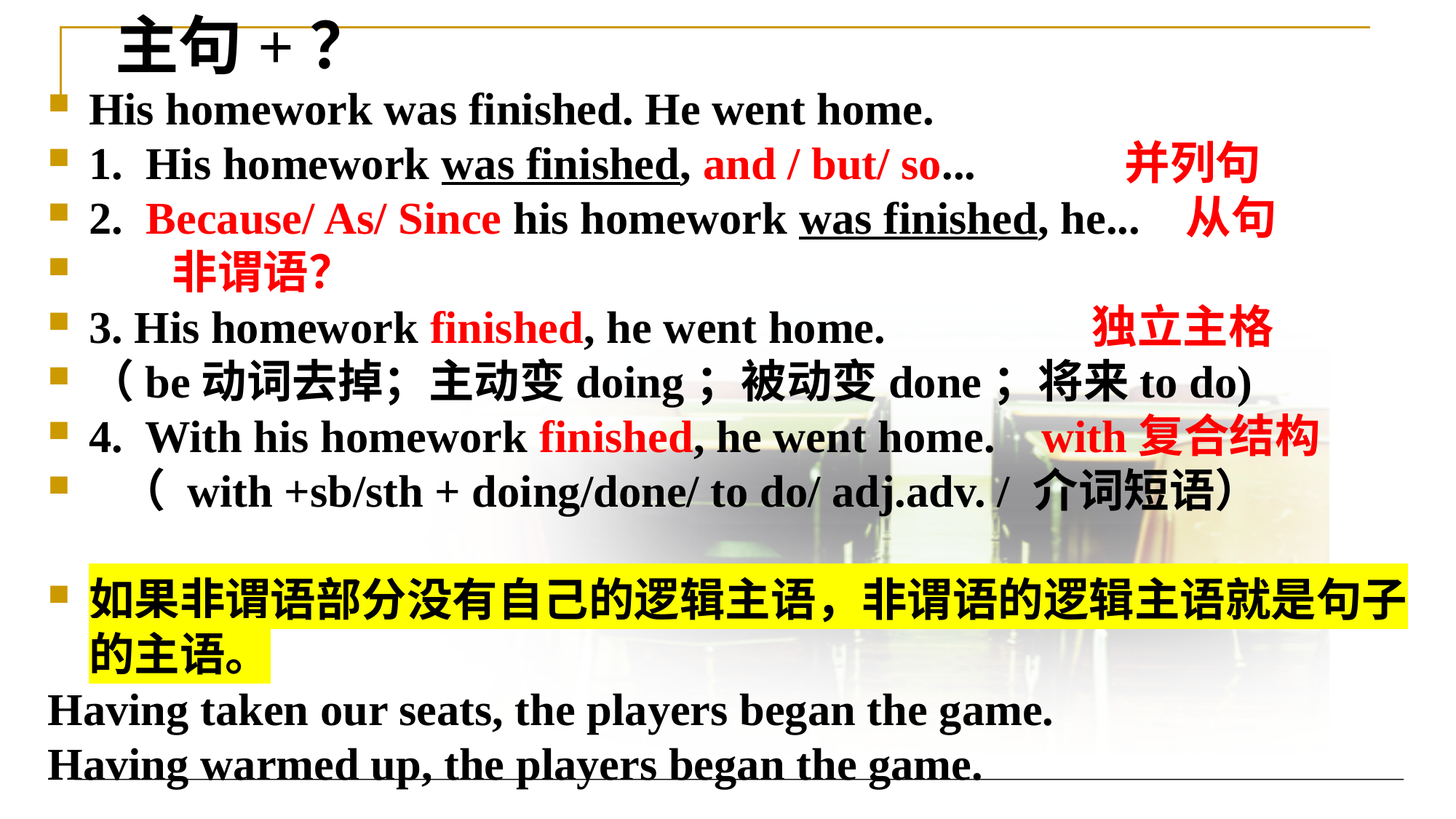

# 主句+？
His homework was finished. He went home.
1.  His homework was finished, and / but/ so...            并列句
2.  Because/ As/ Since his homework was finished, he...   从句
       非谓语？
3. His homework finished, he went home.                 独立主格
（be动词去掉；主动变doing；被动变done；将来to do)
4.  With his homework finished, he went home.    with复合结构
  （ with +sb/sth + doing/done/ to do/ adj.adv. / 介词短语）

如果非谓语部分没有自己的逻辑主语，非谓语的逻辑主语就是句子的主语。
Having taken our seats, the players began the game.
Having warmed up, the players began the game.